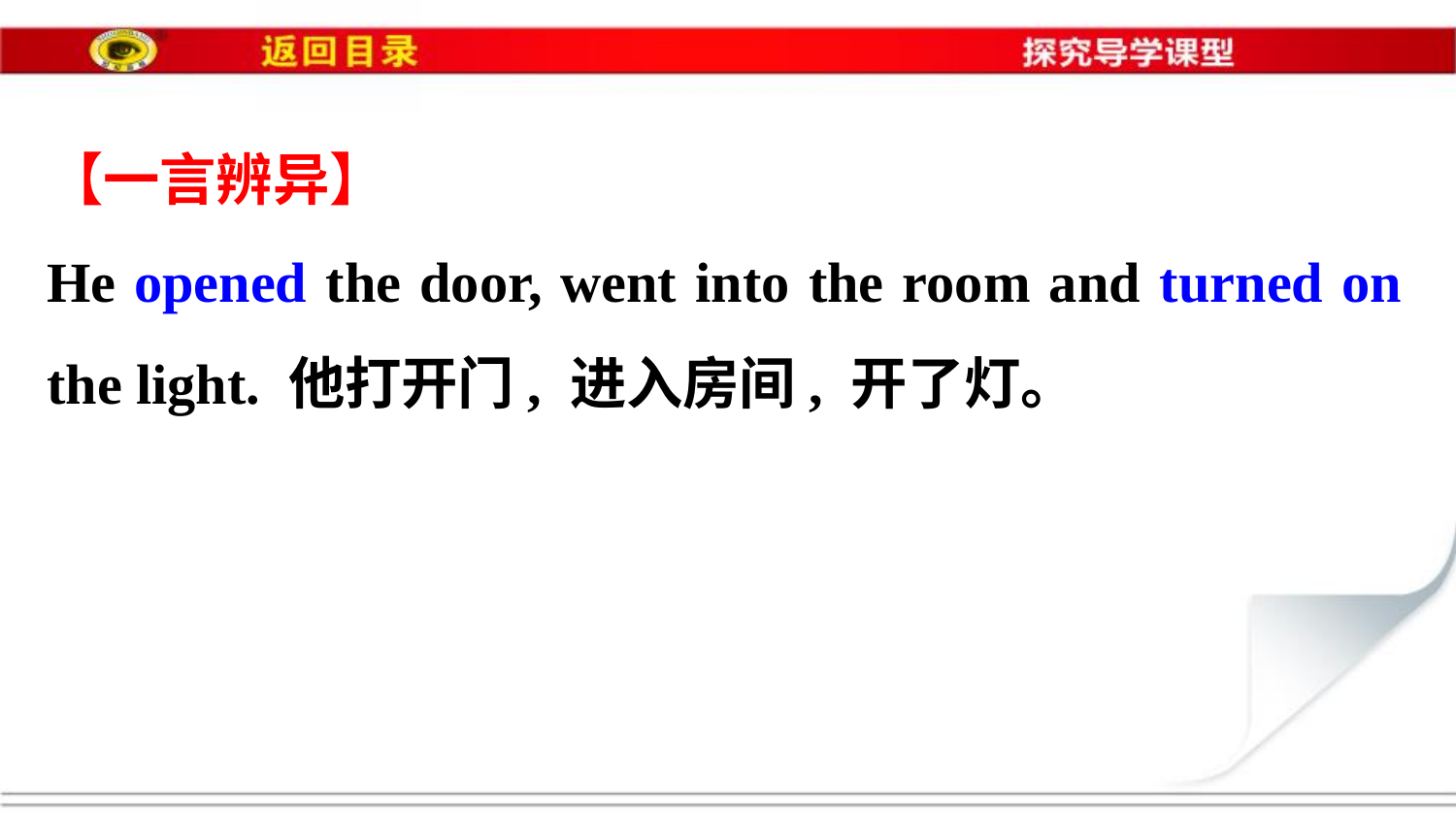

【一言辨异】
He opened the door, went into the room and turned on the light. 他打开门, 进入房间, 开了灯。